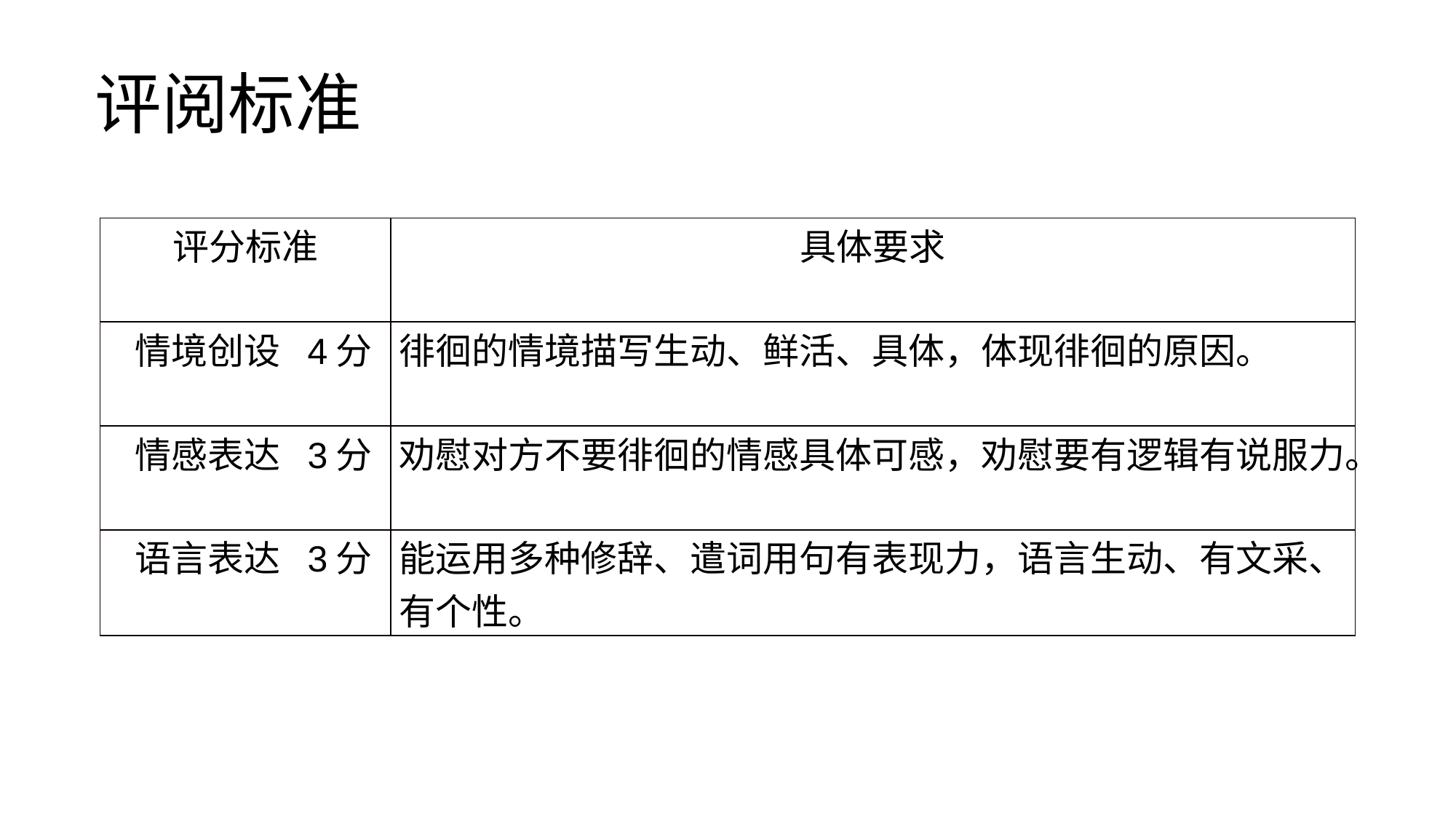

# 评阅标准
| 评分标准 | 具体要求 |
| --- | --- |
| 情境创设 4分 | 徘徊的情境描写生动、鲜活、具体，体现徘徊的原因。 |
| 情感表达 3分 | 劝慰对方不要徘徊的情感具体可感，劝慰要有逻辑有说服力。 |
| 语言表达 3分 | 能运用多种修辞、遣词用句有表现力，语言生动、有文采、有个性。 |